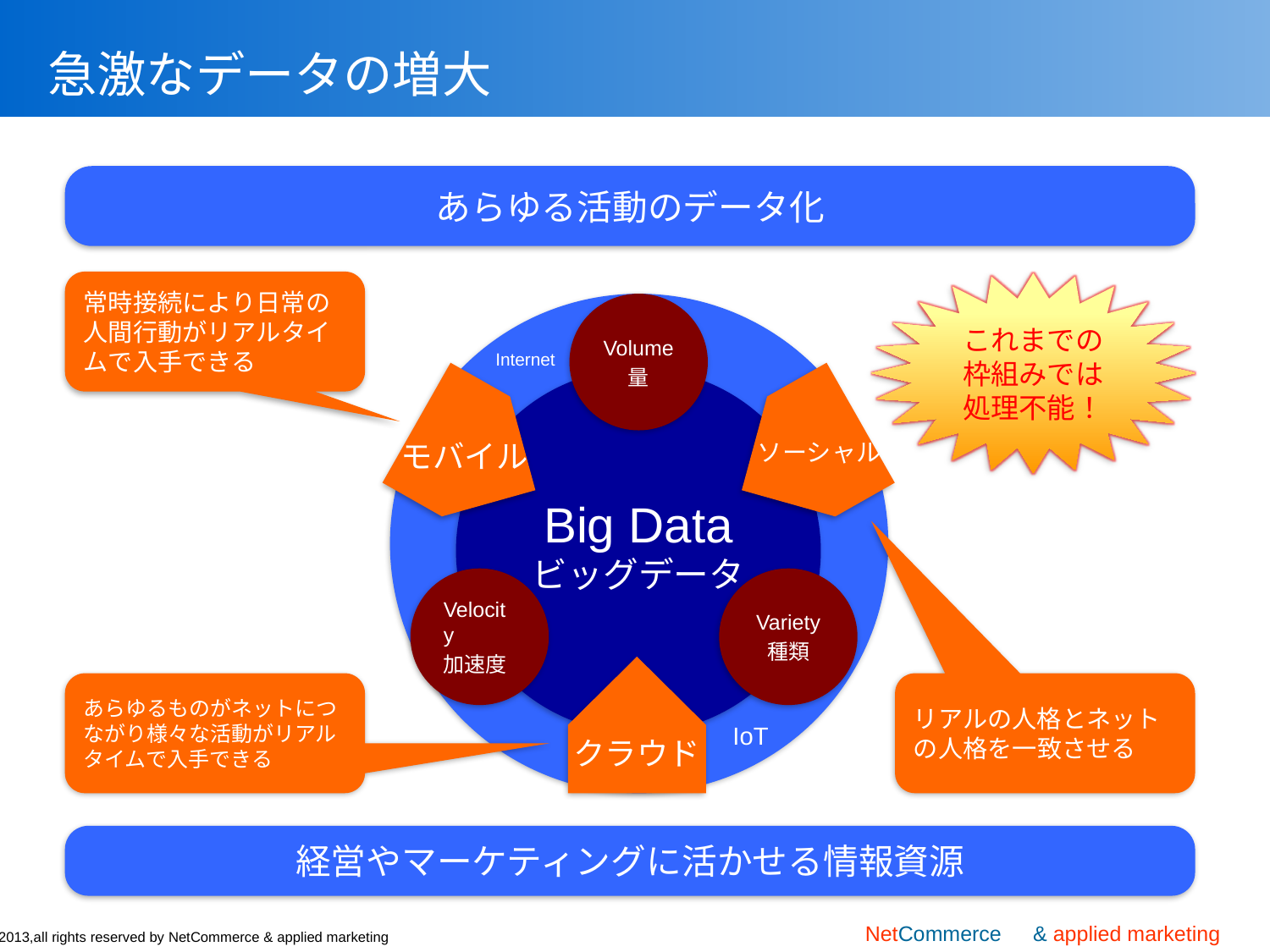

# 急激なデータの増大
あらゆる活動のデータ化
常時接続により日常の人間行動がリアルタイムで入手できる
これまでの
枠組みでは
処理不能！

Volume
量
Internet

ソーシャル
モバイル
Big Data
ビッグデータ
Velocity
加速度
Variety
種類

あらゆるものがネットにつながり様々な活動がリアルタイムで入手できる
リアルの人格とネットの人格を一致させる
IoT
クラウド
経営やマーケティングに活かせる情報資源